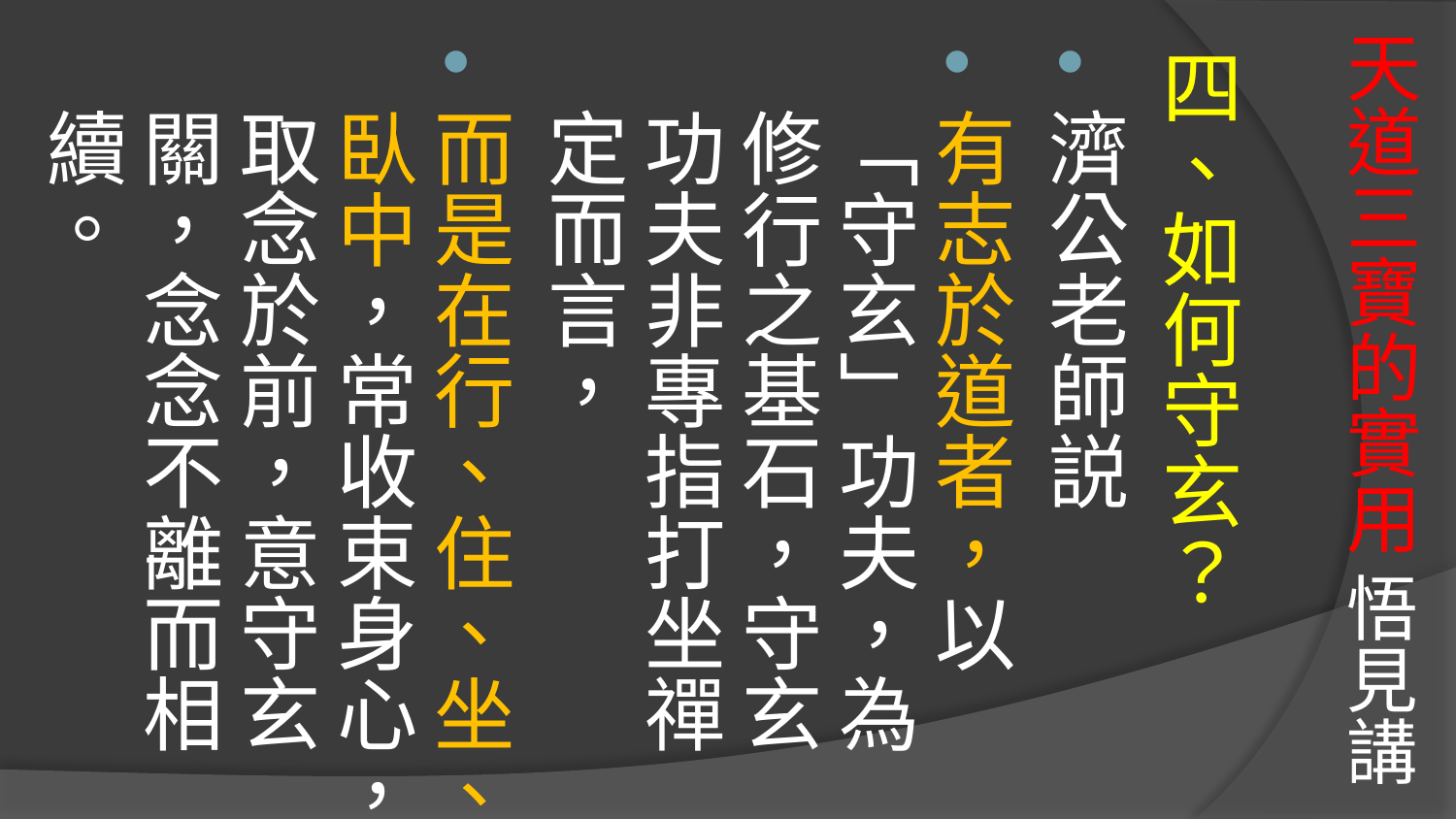

# 天道三寶的實用 悟見講
四、如何守玄？
濟公老師説
有志於道者，以「守玄」功夫，為修行之基石，守玄功夫非專指打坐禪定而言，
而是在行、住、坐、臥中，常收束身心，取念於前，意守玄關，念念不離而相續。